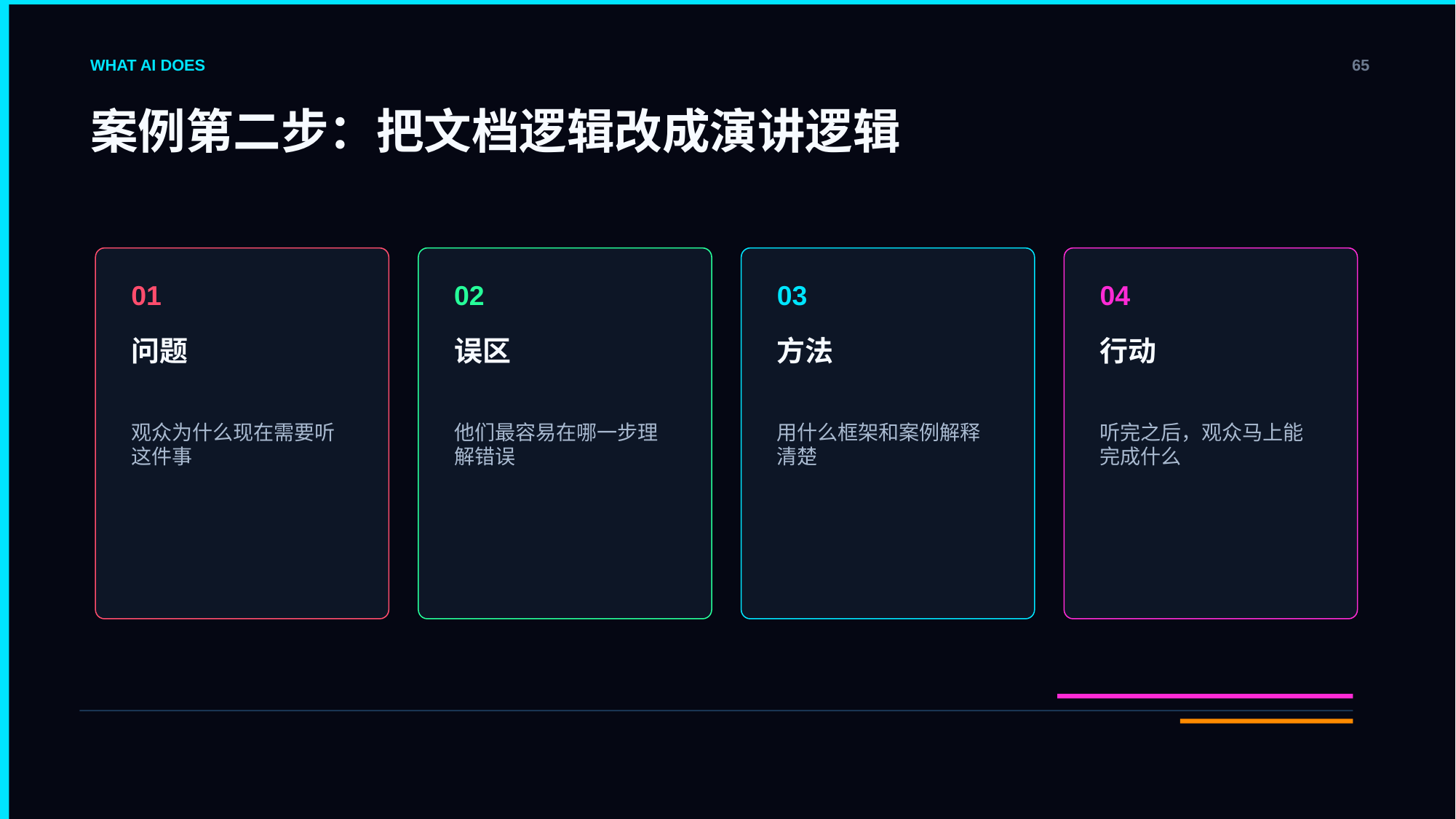

WHAT AI DOES
65
案例第二步：把文档逻辑改成演讲逻辑

01
02
03
04
问题
误区
方法
行动
观众为什么现在需要听这件事
他们最容易在哪一步理解错误
用什么框架和案例解释清楚
听完之后，观众马上能完成什么